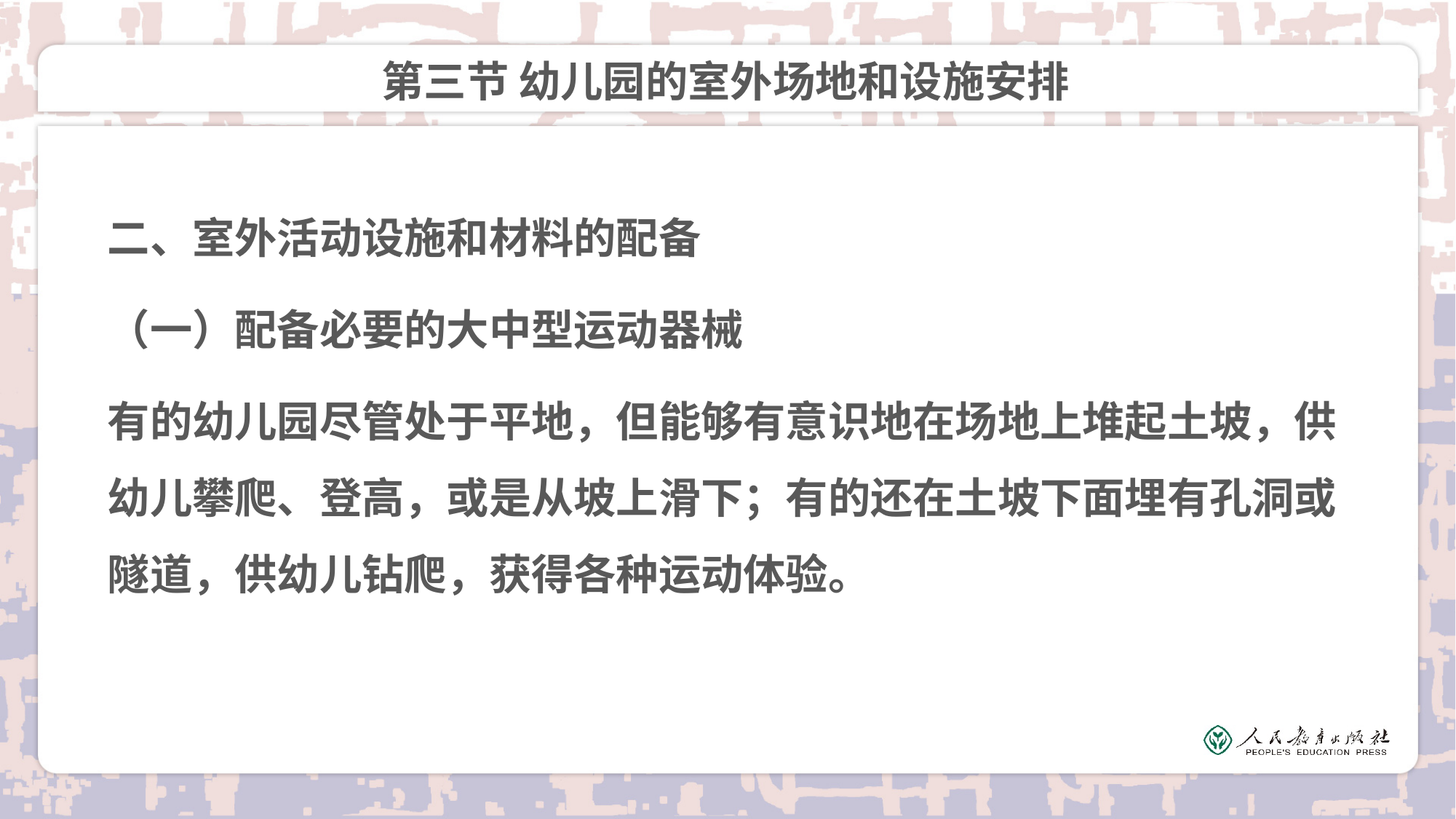

# 第三节 幼儿园的室外场地和设施安排
二、室外活动设施和材料的配备
（一）配备必要的大中型运动器械
有的幼儿园尽管处于平地，但能够有意识地在场地上堆起土坡，供幼儿攀爬、登高，或是从坡上滑下；有的还在土坡下面埋有孔洞或隧道，供幼儿钻爬，获得各种运动体验。